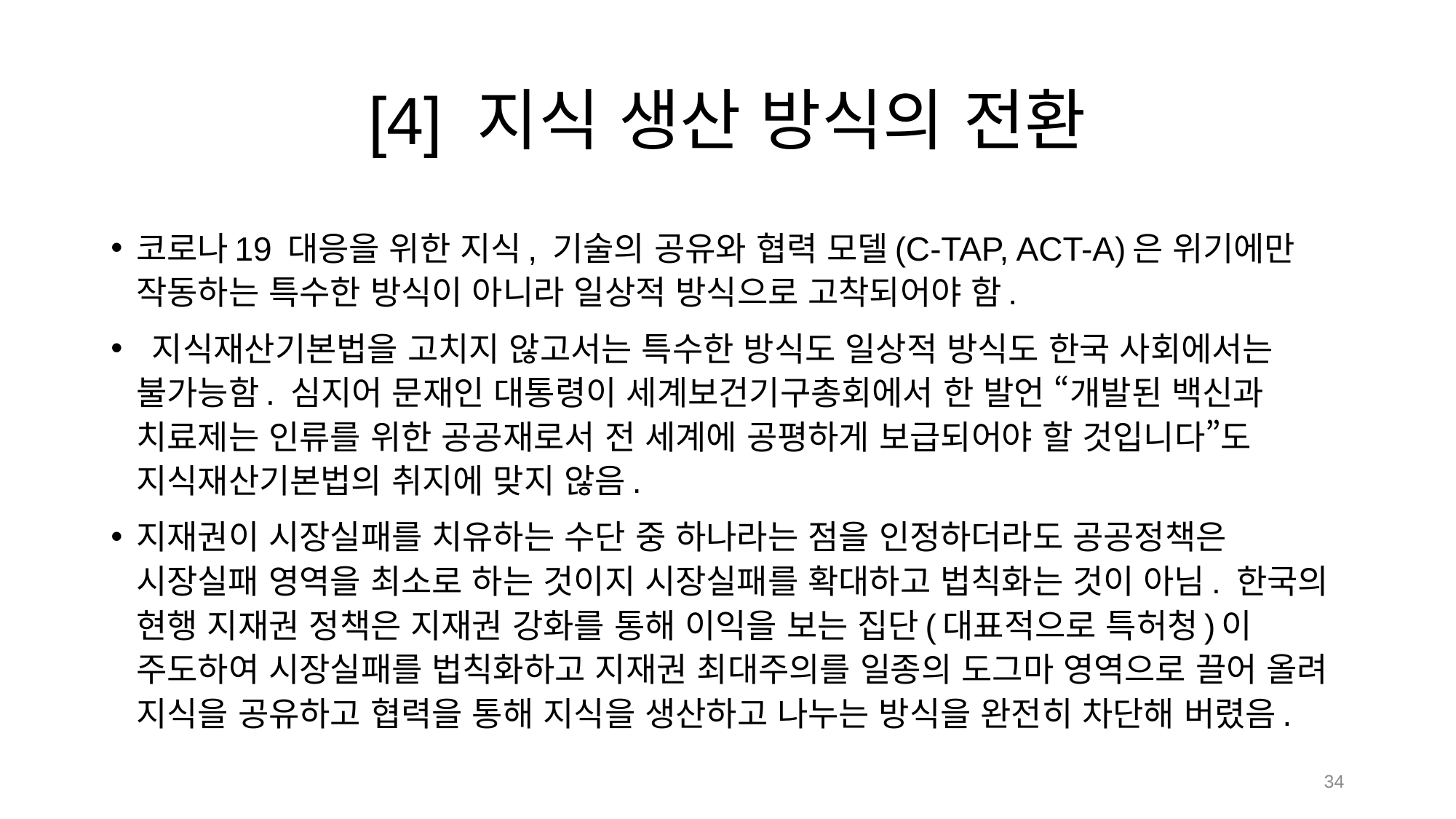

# [4] 지식 생산 방식의 전환
코로나19 대응을 위한 지식, 기술의 공유와 협력 모델(C-TAP, ACT-A)은 위기에만 작동하는 특수한 방식이 아니라 일상적 방식으로 고착되어야 함.
 지식재산기본법을 고치지 않고서는 특수한 방식도 일상적 방식도 한국 사회에서는 불가능함. 심지어 문재인 대통령이 세계보건기구총회에서 한 발언 “개발된 백신과 치료제는 인류를 위한 공공재로서 전 세계에 공평하게 보급되어야 할 것입니다”도 지식재산기본법의 취지에 맞지 않음.
지재권이 시장실패를 치유하는 수단 중 하나라는 점을 인정하더라도 공공정책은 시장실패 영역을 최소로 하는 것이지 시장실패를 확대하고 법칙화는 것이 아님. 한국의 현행 지재권 정책은 지재권 강화를 통해 이익을 보는 집단(대표적으로 특허청)이 주도하여 시장실패를 법칙화하고 지재권 최대주의를 일종의 도그마 영역으로 끌어 올려 지식을 공유하고 협력을 통해 지식을 생산하고 나누는 방식을 완전히 차단해 버렸음.
34